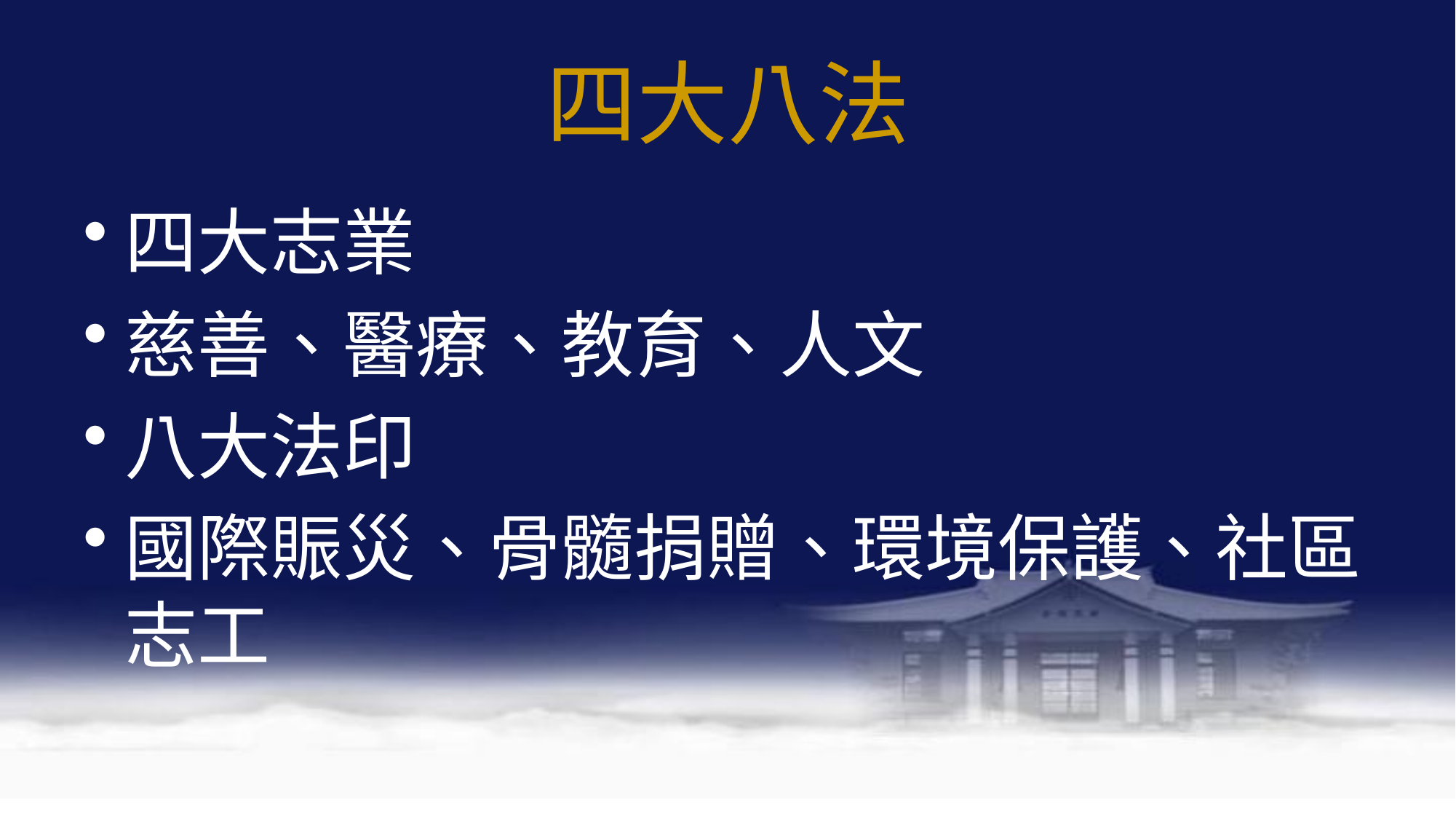

# 四大八法
四大志業
慈善、醫療、教育、人文
八大法印
國際賑災、骨髓捐贈、環境保護、社區志工